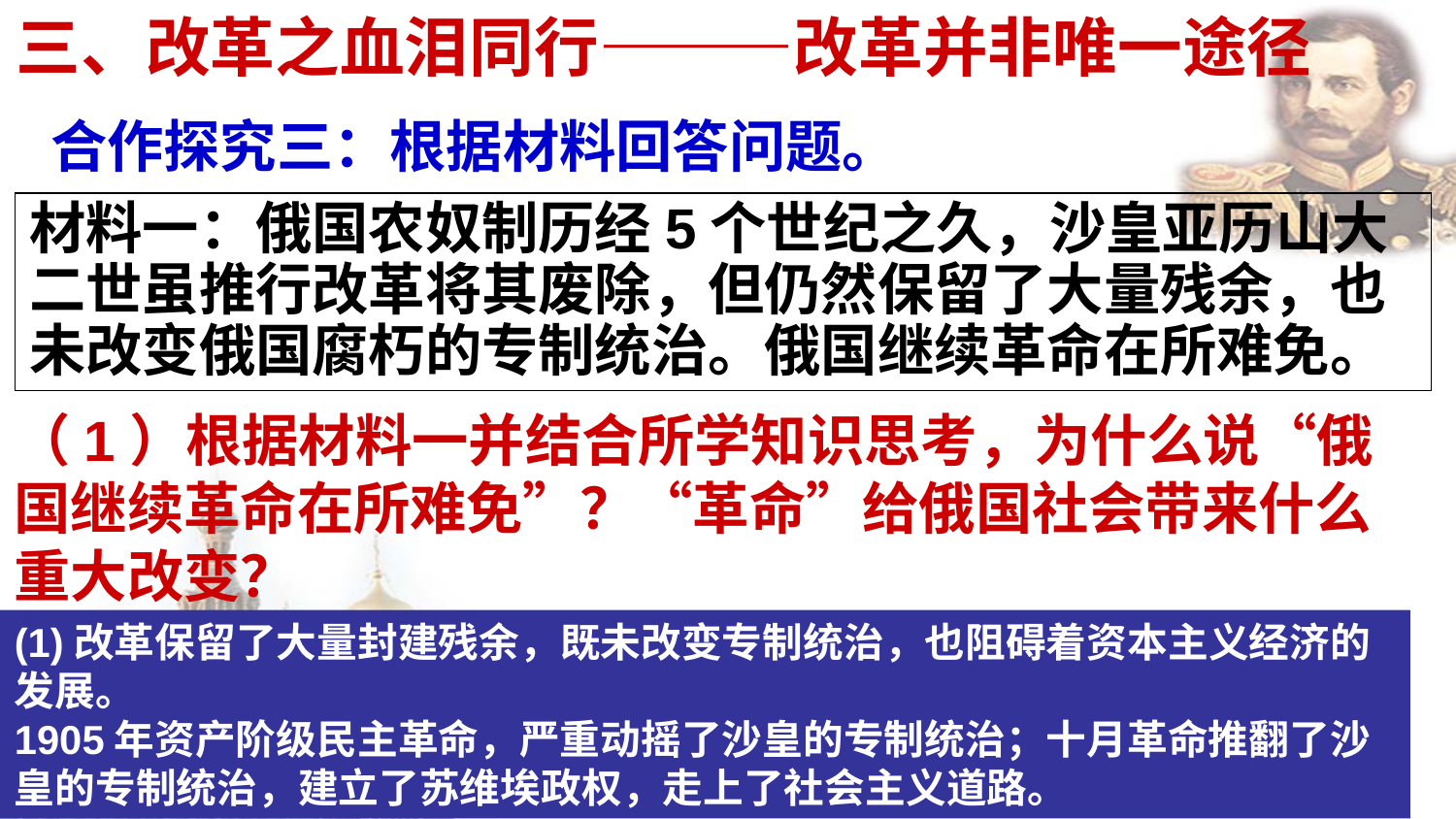

三、改革之血泪同行———改革并非唯一途径
合作探究三：根据材料回答问题。
材料一：俄国农奴制历经5个世纪之久，沙皇亚历山大二世虽推行改革将其废除，但仍然保留了大量残余，也未改变俄国腐朽的专制统治。俄国继续革命在所难免。
（1）根据材料一并结合所学知识思考，为什么说“俄国继续革命在所难免”？“革命”给俄国社会带来什么重大改变？
(1)改革保留了大量封建残余，既未改变专制统治，也阻碍着资本主义经济的发展。
1905年资产阶级民主革命，严重动摇了沙皇的专制统治；十月革命推翻了沙皇的专制统治，建立了苏维埃政权，走上了社会主义道路。